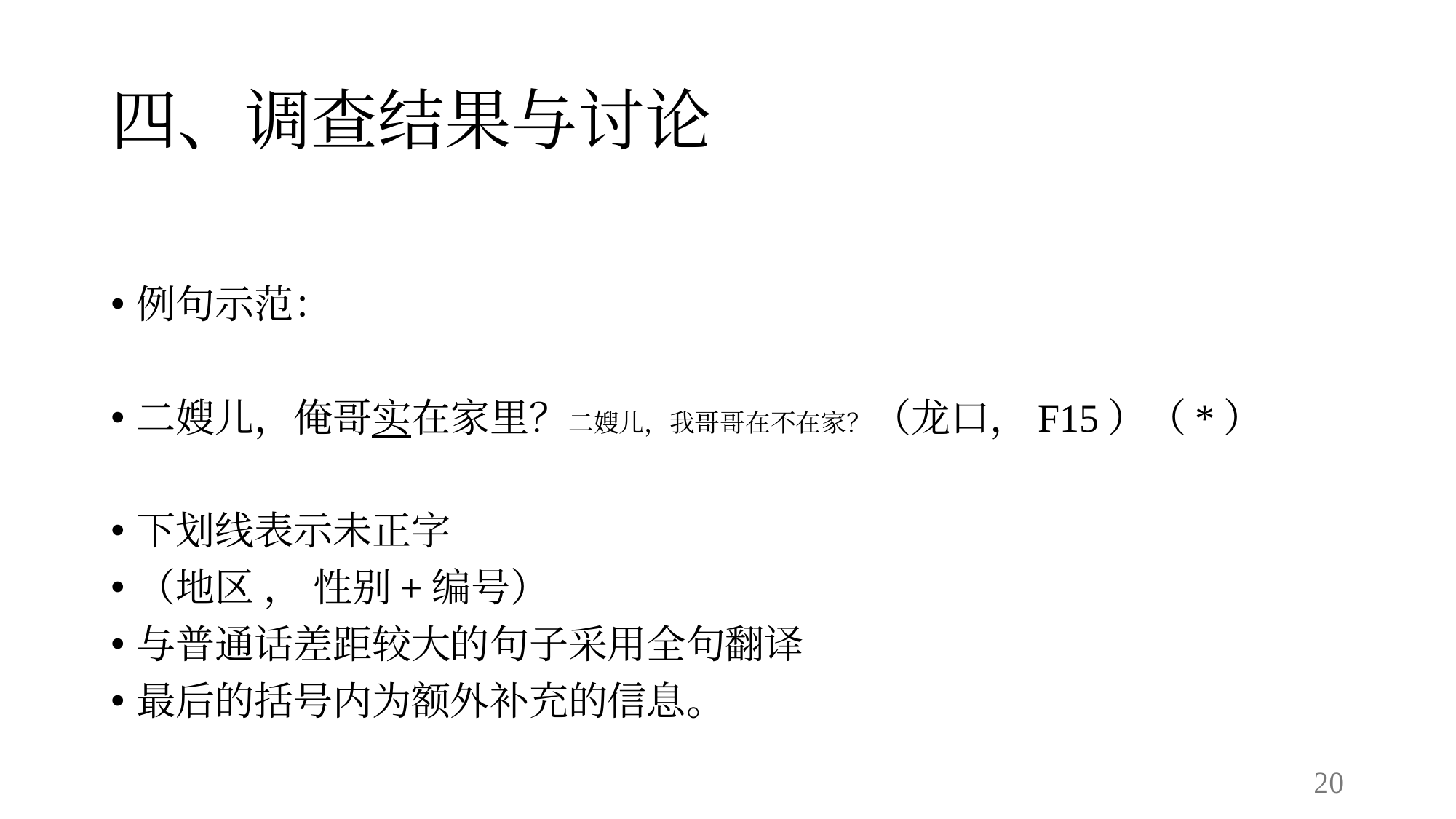

# 四、调查结果与讨论

例句示范：

二嫂儿，俺哥实在家里？二嫂儿，我哥哥在不在家？（龙口，F15）（*）

下划线表示未正字
（地区 ， 性别+编号）
与普通话差距较大的句子采用全句翻译
最后的括号内为额外补充的信息。
20